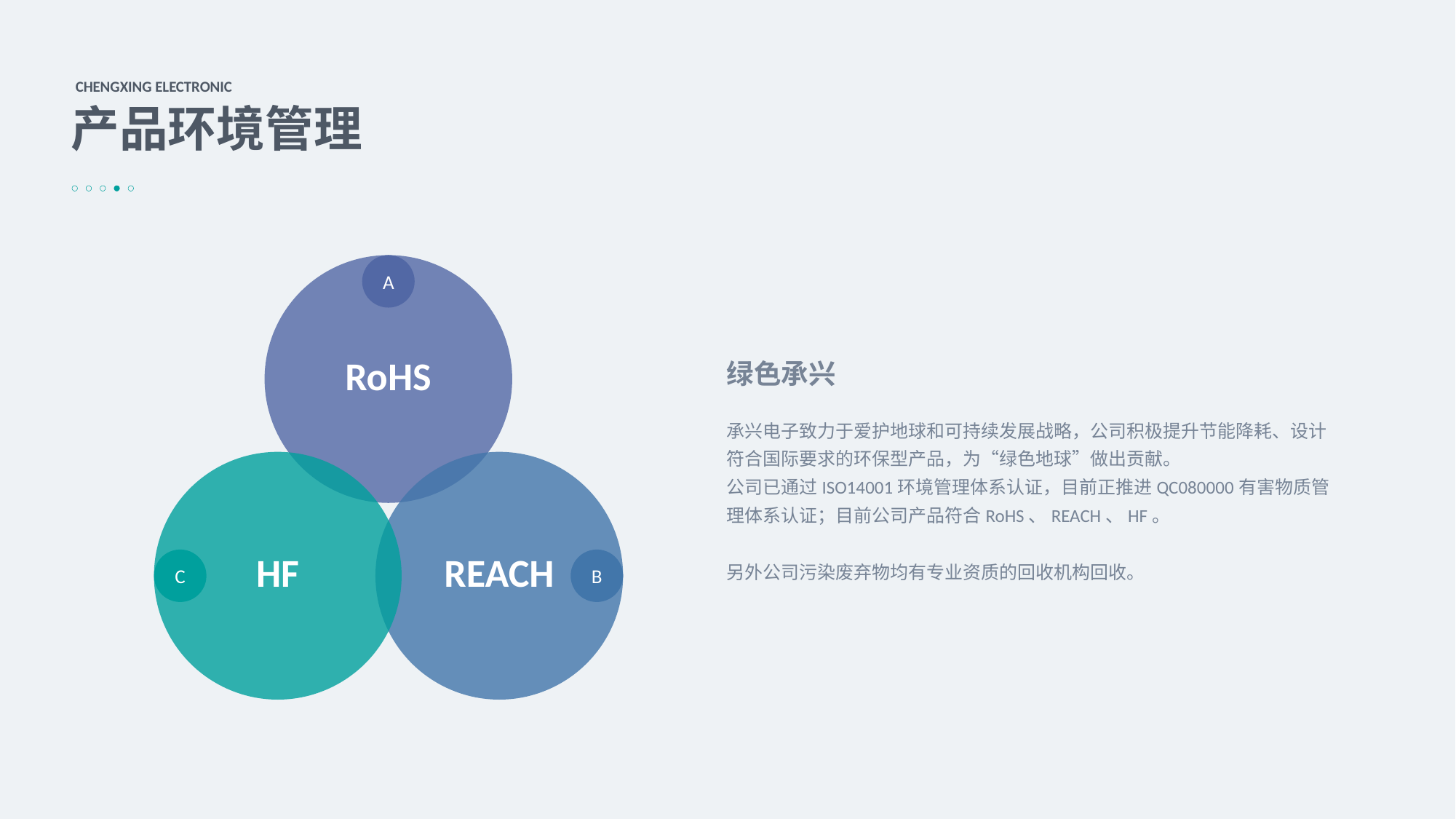

CHENGXING ELECTRONIC
产品环境管理

A
RoHS
绿色承兴

承兴电子致力于爱护地球和可持续发展战略，公司积极提升节能降耗、设计符合国际要求的环保型产品，为“绿色地球”做出贡献。
公司已通过ISO14001环境管理体系认证，目前正推进QC080000有害物质管理体系认证；目前公司产品符合RoHS、REACH、HF。

另外公司污染废弃物均有专业资质的回收机构回收。

HF
C

REACH
B